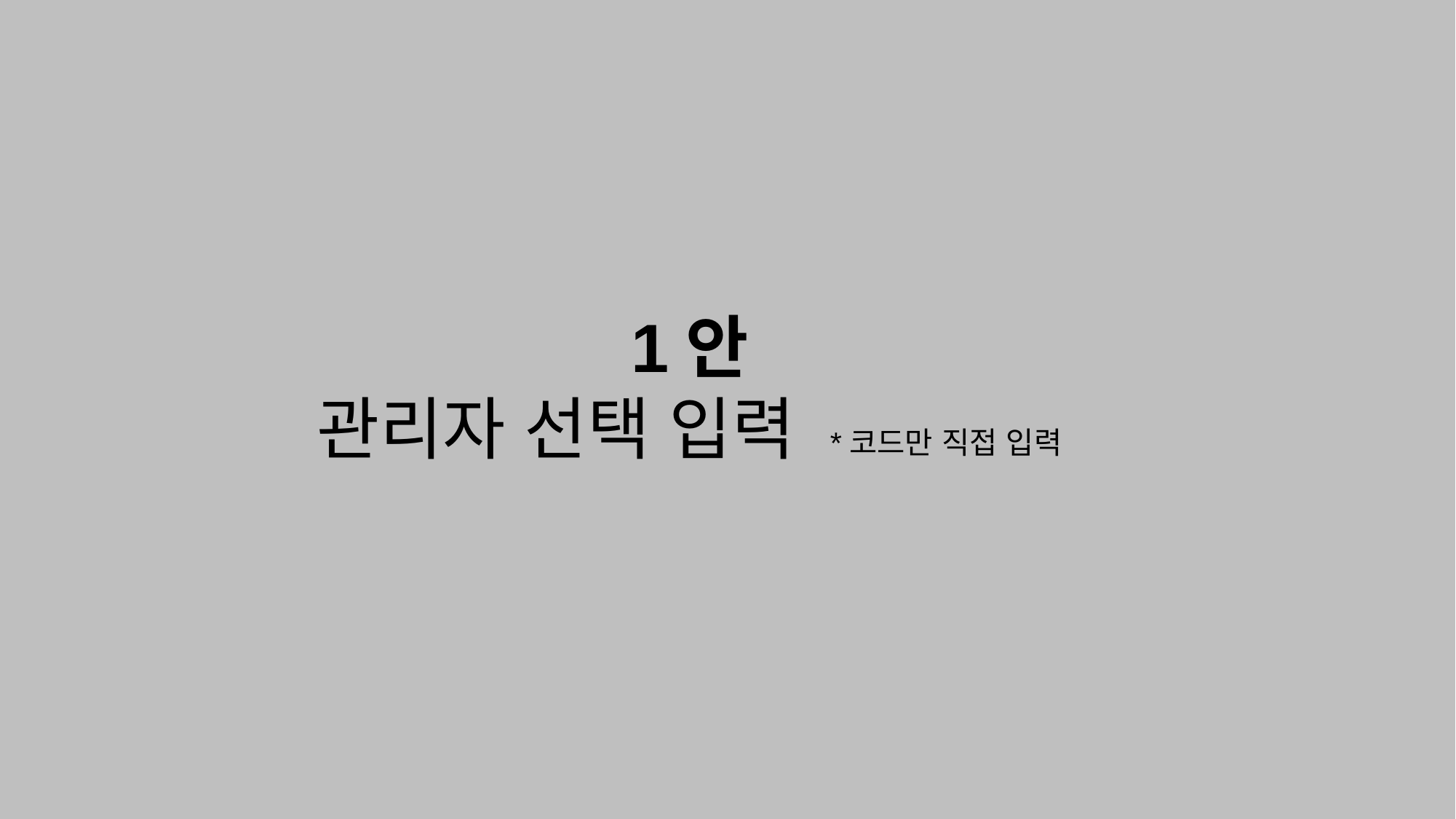

1안
관리자 선택 입력 *코드만 직접 입력